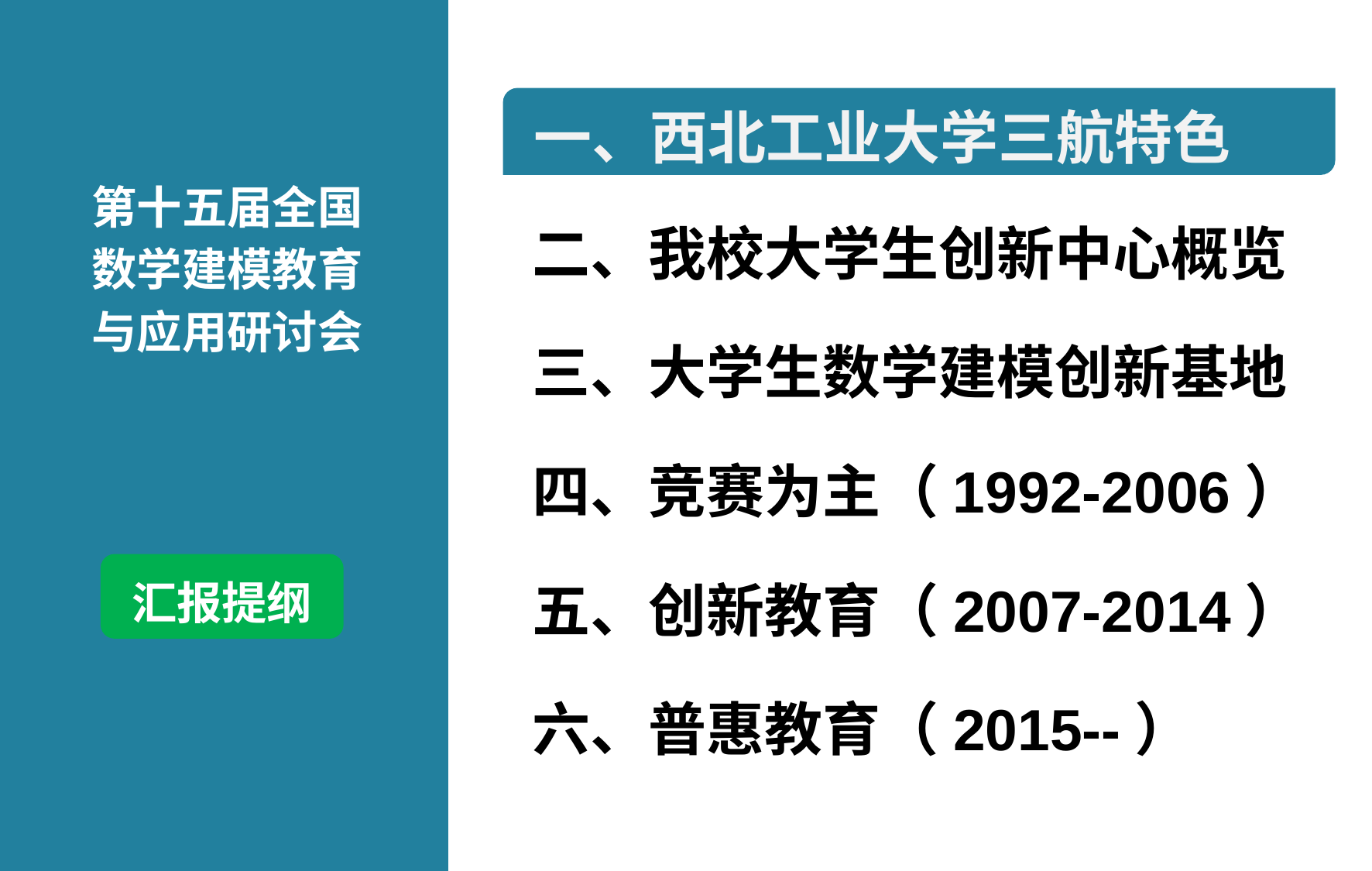

一、西北工业大学三航特色

第十五届全国
数学建模教育
与应用研讨会
二、我校大学生创新中心概览
三、大学生数学建模创新基地
四、竞赛为主（1992-2006）
五、创新教育（2007-2014）
汇报提纲
六、普惠教育（2015--）